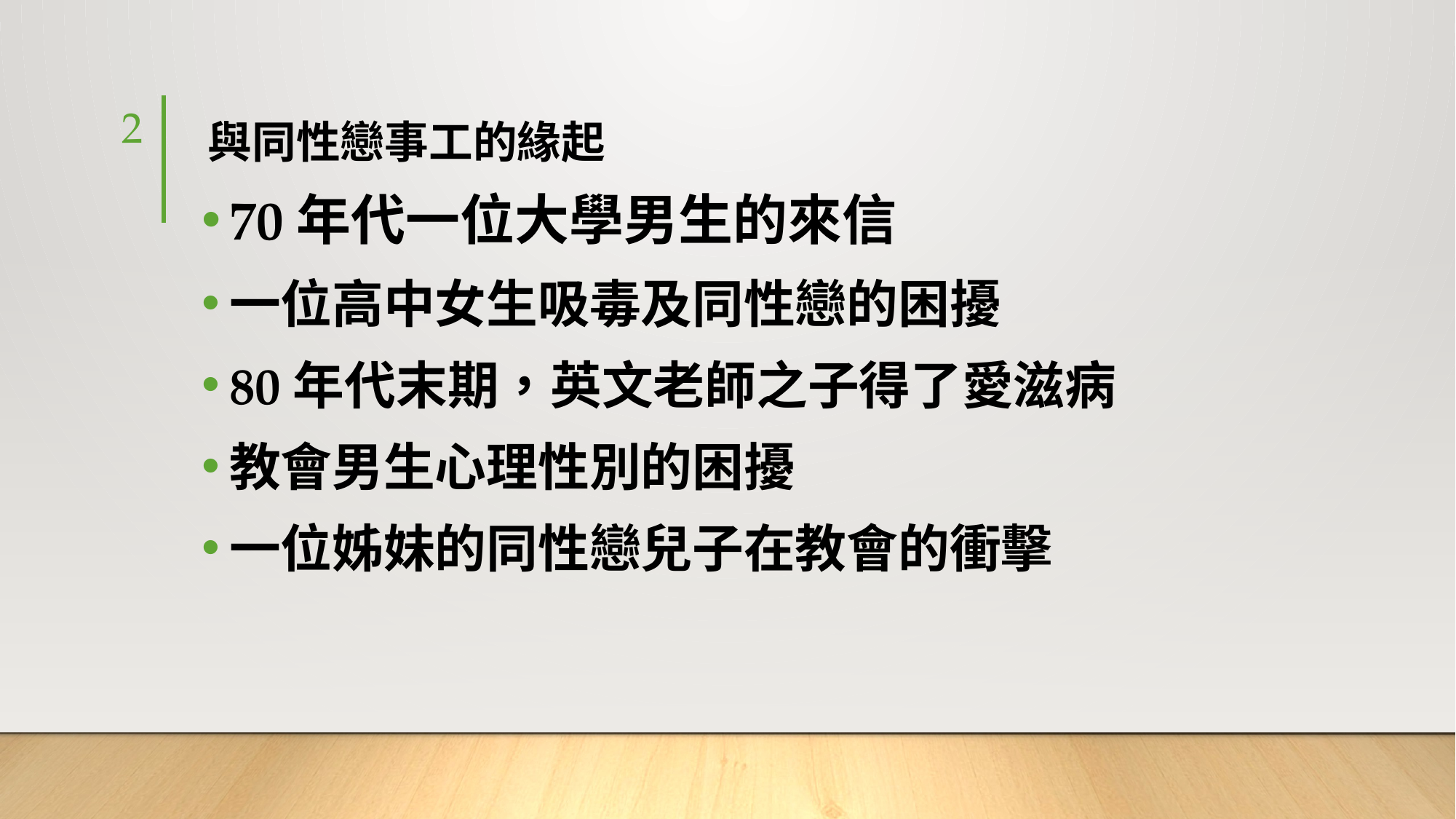

# 與同性戀事工的緣起
2
70年代一位大學男生的來信
一位高中女生吸毒及同性戀的困擾
80年代末期，英文老師之子得了愛滋病
教會男生心理性別的困擾
一位姊妹的同性戀兒子在教會的衝擊